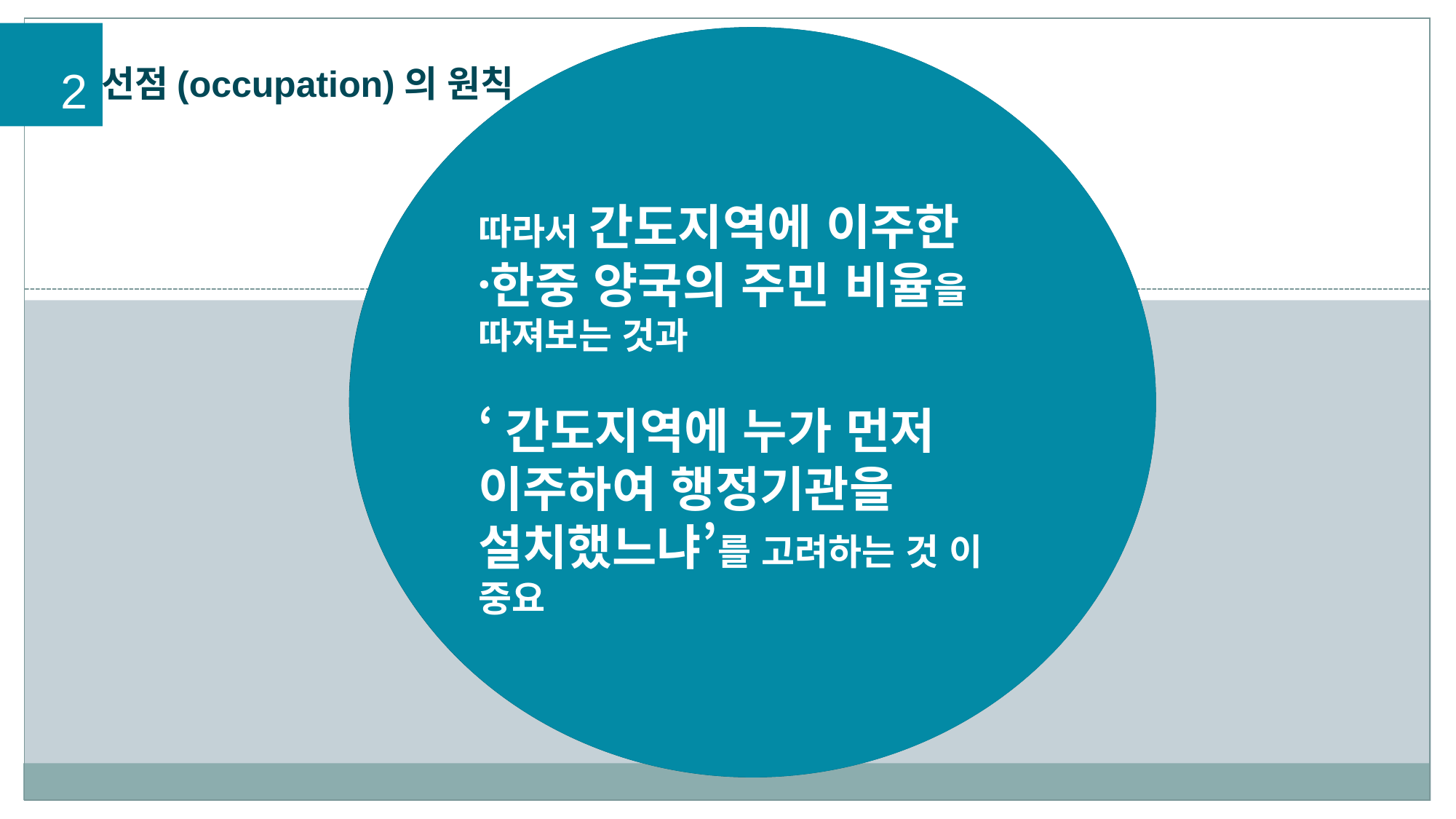

선점의 원칙이란

어떤 주인이 없는 무주의 토지나 섬에 대해서 먼저 점유한 자에게 소유권, 국유권이 형성된다는 원칙입니다.

따라서 간도지역에 이주한 한〮중 양국의 주민 비율을 따져보는 것과

‘간도지역에 누가 먼저 이주하여 행정기관을 설치했느냐’를 고려하는 것 이 중요

선점(occupation)의 원칙

2